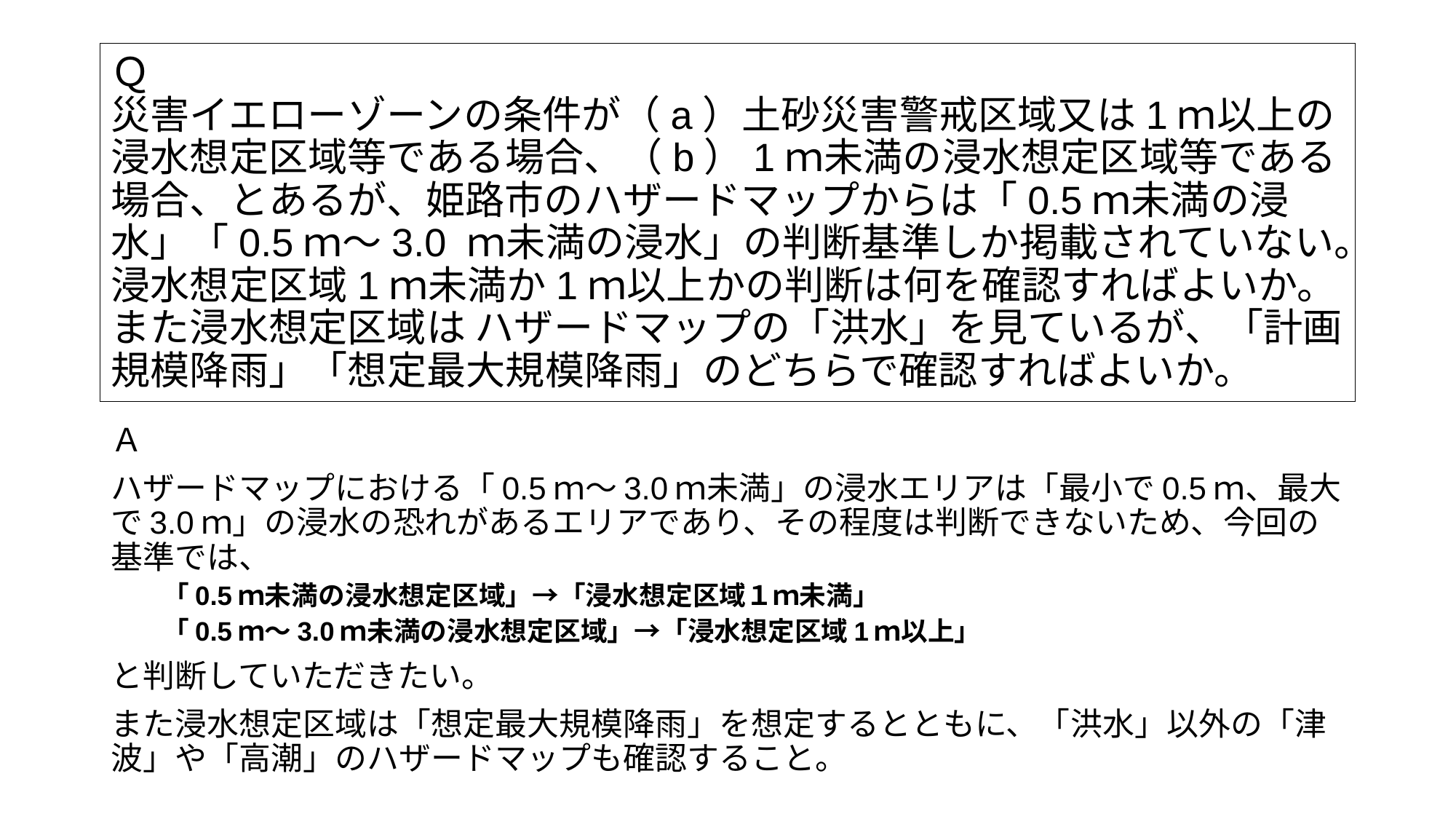

# Ｑ 災害イエローゾーンの条件が（a）土砂災害警戒区域又は1ｍ以上の浸水想定区域等である場合、（b）1ｍ未満の浸水想定区域等である場合、とあるが、姫路市のハザードマップからは「0.5ｍ未満の浸水」「0.5ｍ～3.0 ｍ未満の浸水」の判断基準しか掲載されていない。浸水想定区域1ｍ未満か1ｍ以上かの判断は何を確認すればよいか。 また浸水想定区域は ハザードマップの「洪水」を見ているが、「計画規模降雨」「想定最大規模降雨」のどちらで確認すればよいか。
Ａ
ハザードマップにおける「0.5ｍ～3.0ｍ未満」の浸水エリアは「最小で0.5ｍ、最大で3.0ｍ」の浸水の恐れがあるエリアであり、その程度は判断できないため、今回の基準では、
「0.5ｍ未満の浸水想定区域」→「浸水想定区域１ｍ未満」
「0.5ｍ～3.0ｍ未満の浸水想定区域」→「浸水想定区域1ｍ以上」
と判断していただきたい。
また浸水想定区域は「想定最大規模降雨」を想定するとともに、「洪水」以外の「津波」や「高潮」のハザードマップも確認すること。